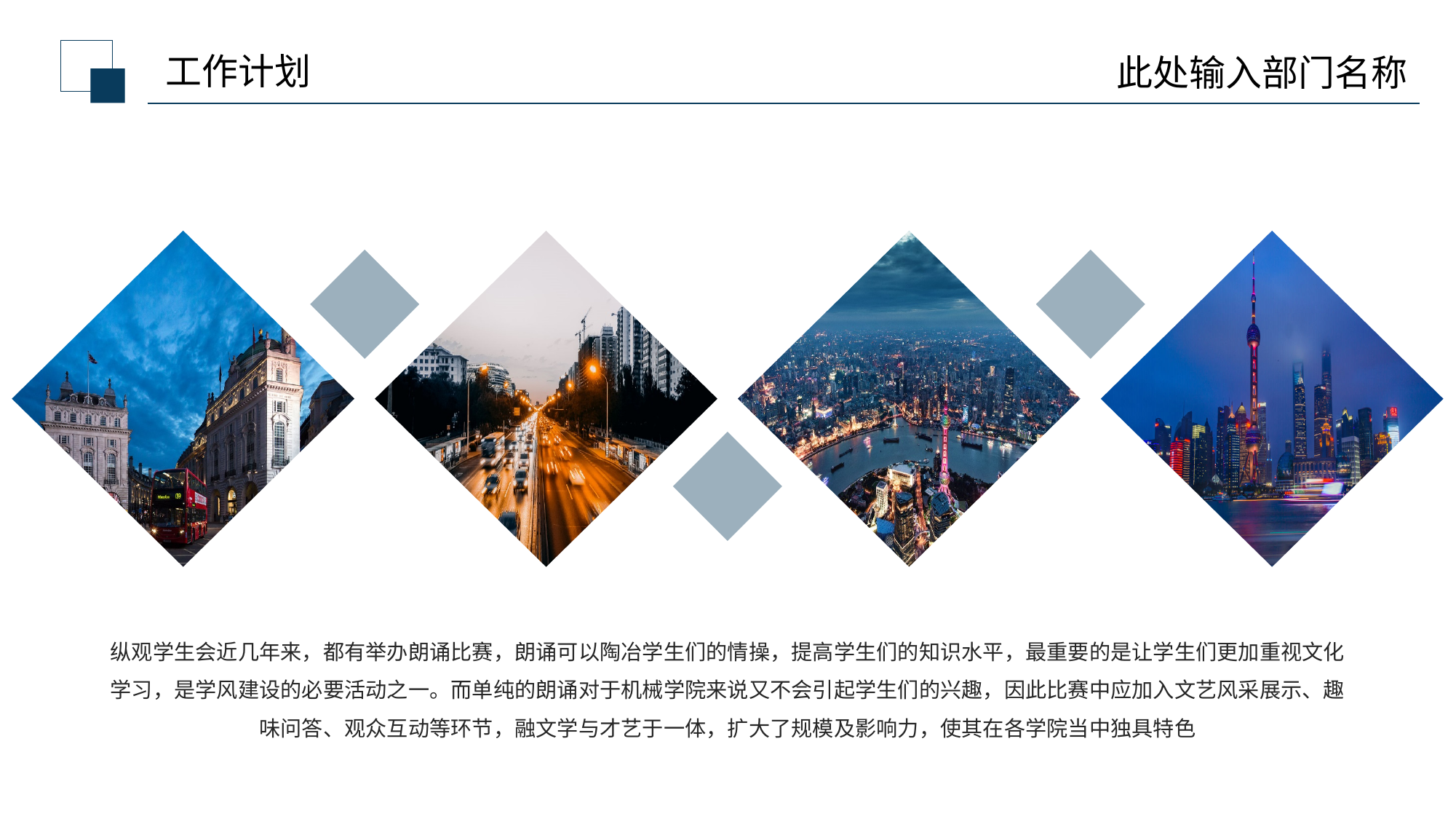

工作计划
此处输入部门名称

纵观学生会近几年来，都有举办朗诵比赛，朗诵可以陶冶学生们的情操，提高学生们的知识水平，最重要的是让学生们更加重视文化学习，是学风建设的必要活动之一。而单纯的朗诵对于机械学院来说又不会引起学生们的兴趣，因此比赛中应加入文艺风采展示、趣味问答、观众互动等环节，融文学与才艺于一体，扩大了规模及影响力，使其在各学院当中独具特色